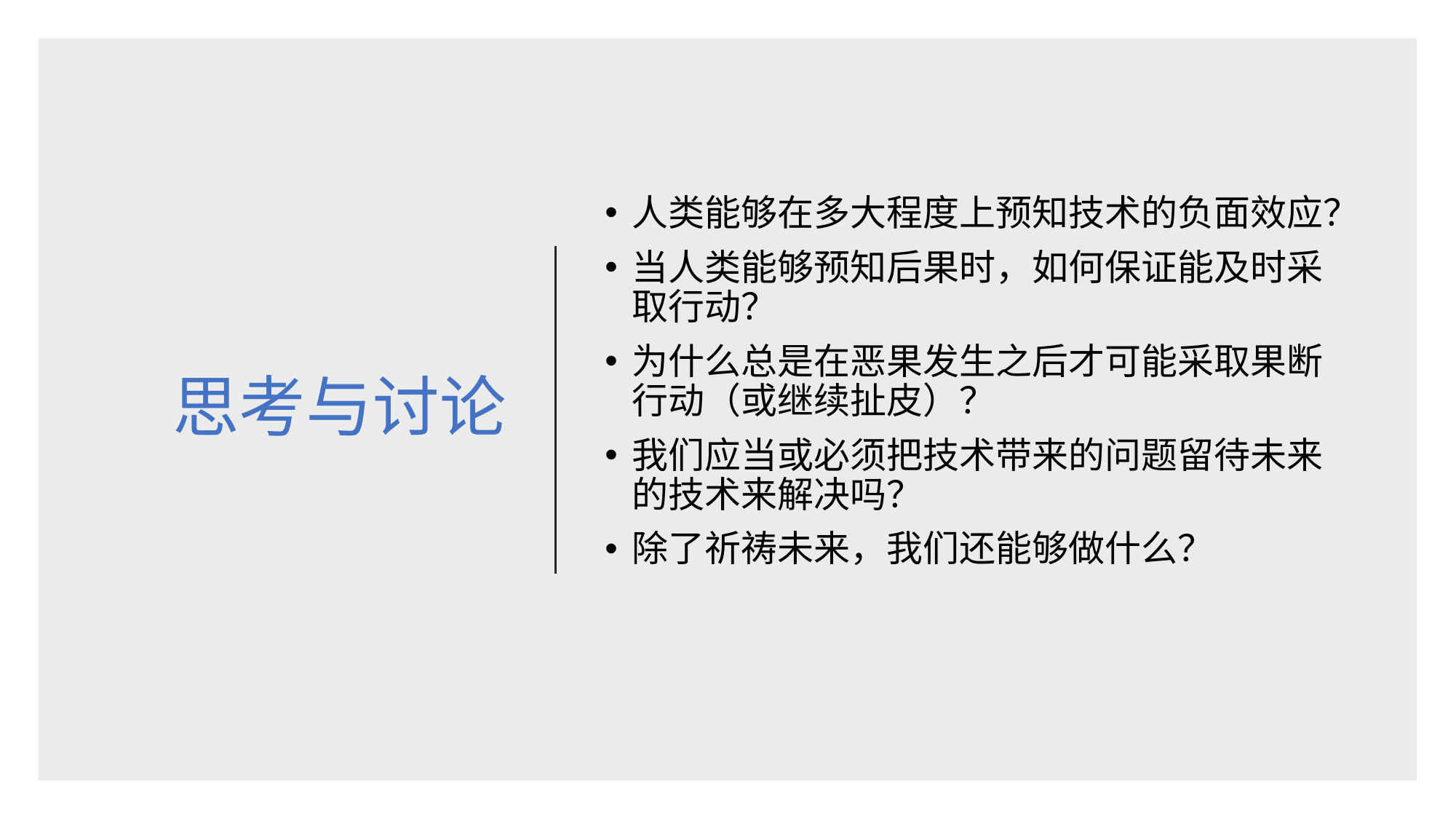

# 思考与讨论
人类能够在多大程度上预知技术的负面效应？
当人类能够预知后果时，如何保证能及时采取行动？
为什么总是在恶果发生之后才可能采取果断行动（或继续扯皮）？
我们应当或必须把技术带来的问题留待未来的技术来解决吗？
除了祈祷未来，我们还能够做什么？